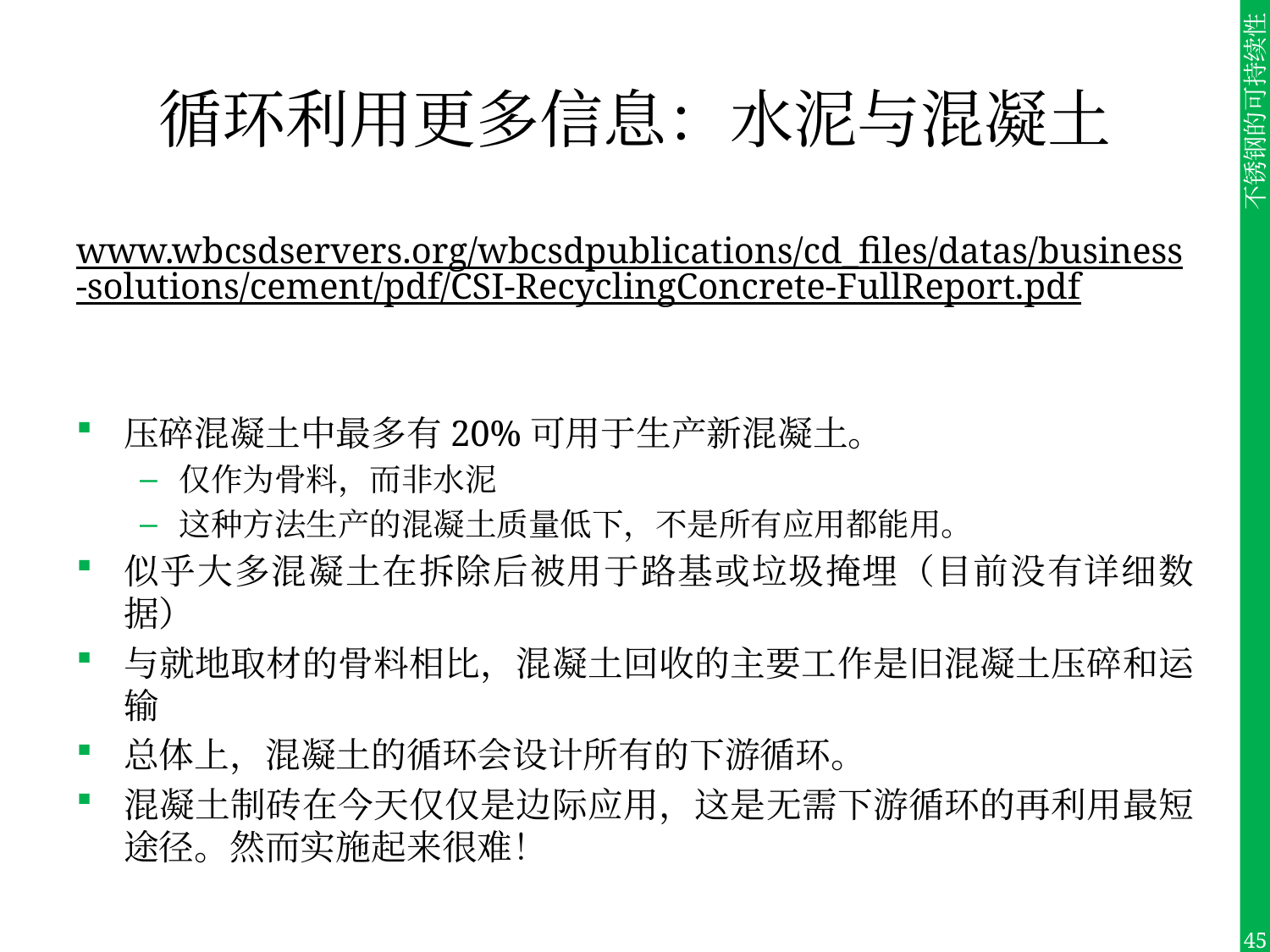

# 循环利用更多信息：水泥与混凝土
www.wbcsdservers.org/wbcsdpublications/cd_files/datas/business-solutions/cement/pdf/CSI-RecyclingConcrete-FullReport.pdf

压碎混凝土中最多有20%可用于生产新混凝土。
仅作为骨料，而非水泥
这种方法生产的混凝土质量低下，不是所有应用都能用。
似乎大多混凝土在拆除后被用于路基或垃圾掩埋（目前没有详细数据）
与就地取材的骨料相比，混凝土回收的主要工作是旧混凝土压碎和运输
总体上，混凝土的循环会设计所有的下游循环。
混凝土制砖在今天仅仅是边际应用，这是无需下游循环的再利用最短途径。然而实施起来很难！
45